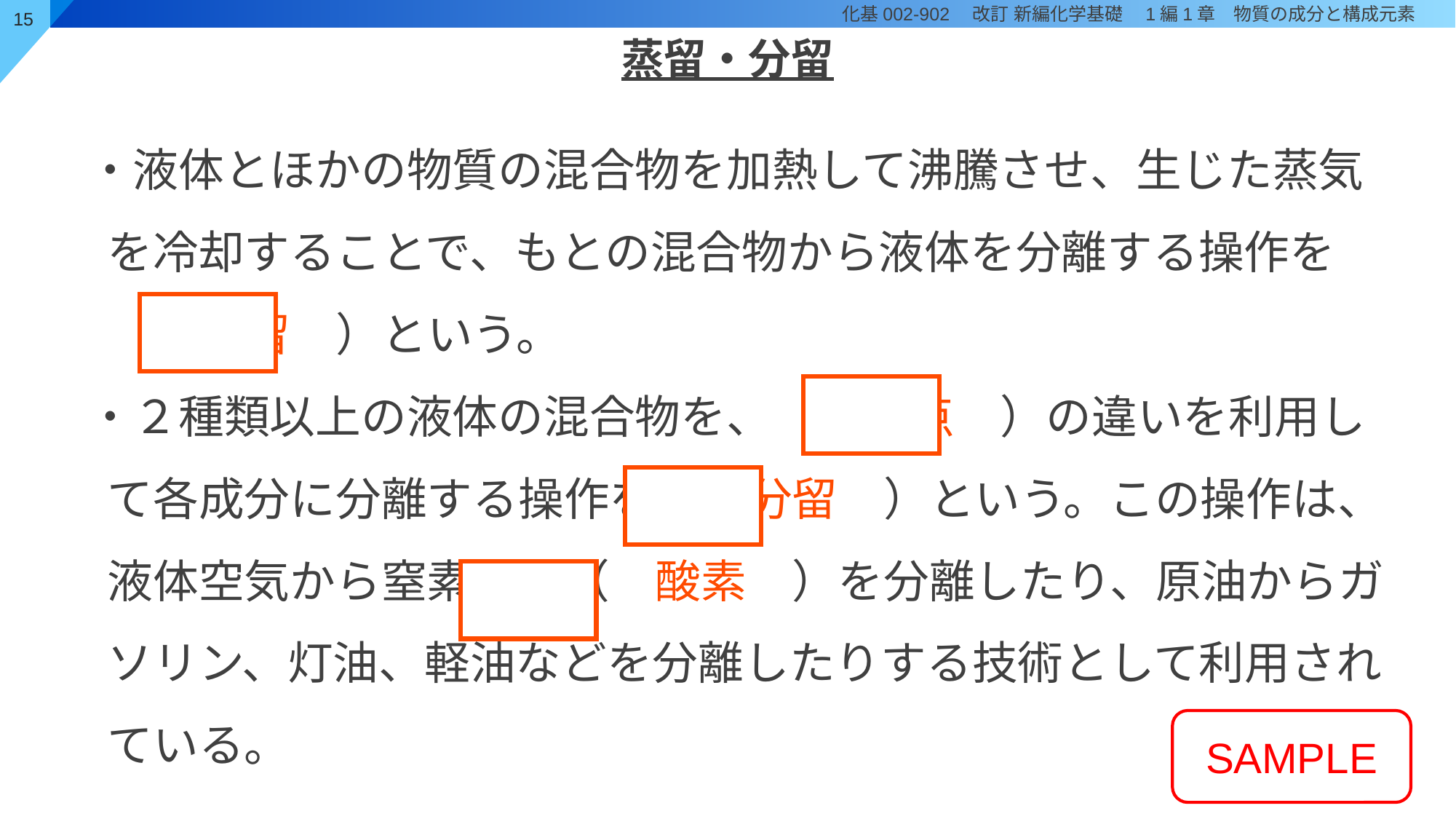

# 蒸留・分留
・液体とほかの物質の混合物を加熱して沸騰させ、生じた蒸気を冷却することで、もとの混合物から液体を分離する操作を
 （　蒸留　）という。
・２種類以上の液体の混合物を、（　沸点　）の違いを利用して各成分に分離する操作を（　分留　）という。この操作は、液体空気から窒素や　（　酸素　）を分離したり、原油からガソリン、灯油、軽油などを分離したりする技術として利用されている。

SAMPLE